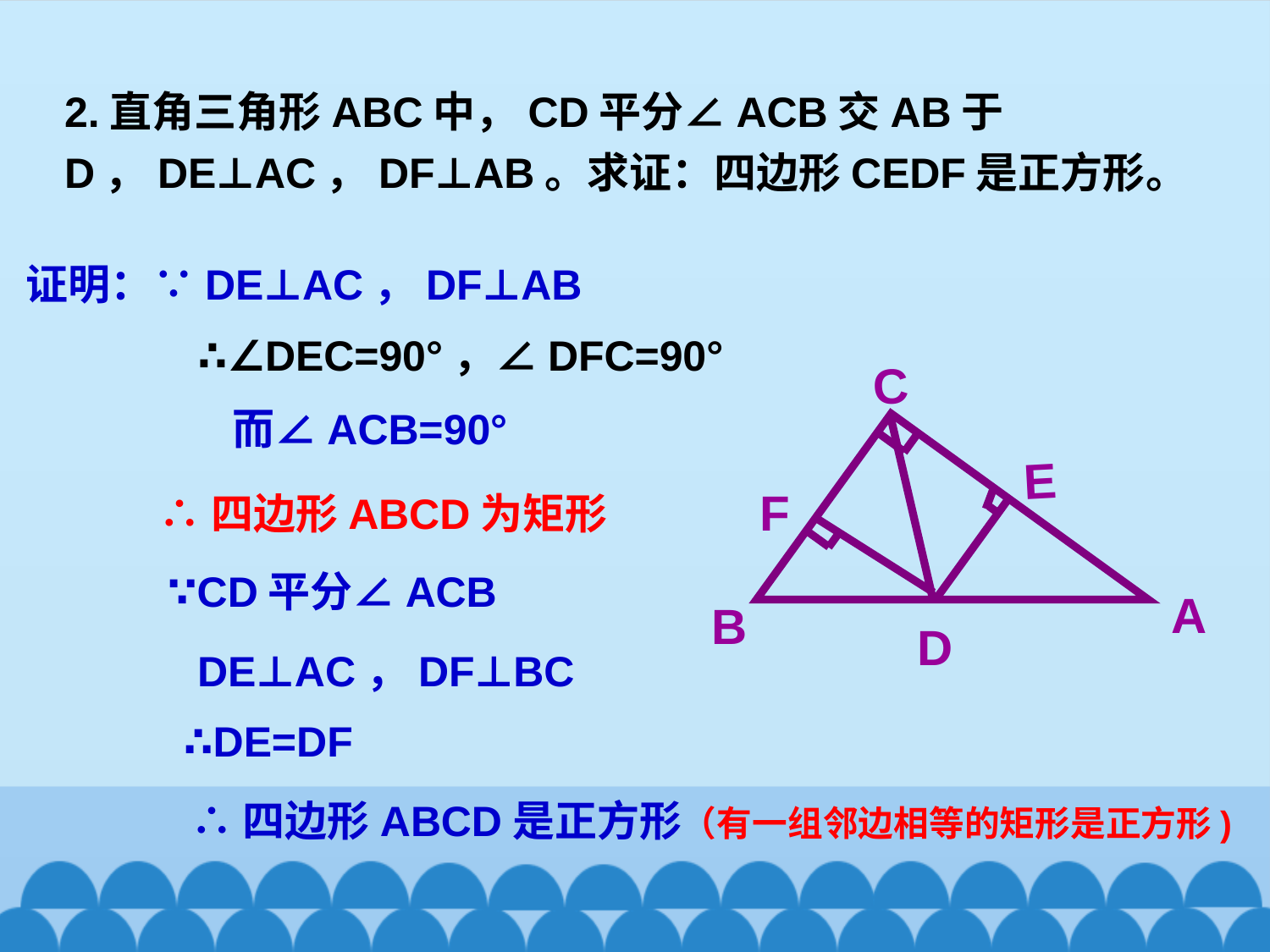

2.直角三角形ABC中，CD平分∠ACB交AB于D，DE⊥AC，DF⊥AB。求证：四边形CEDF是正方形。
证明：∵DE⊥AC，DF⊥AB
∴∠DEC=90°，∠DFC=90°
C

E
F
A
B
D
而∠ACB=90°
∴四边形ABCD为矩形
∵CD平分∠ACB
DE⊥AC，DF⊥BC
∴DE=DF
∴四边形ABCD是正方形（有一组邻边相等的矩形是正方形)